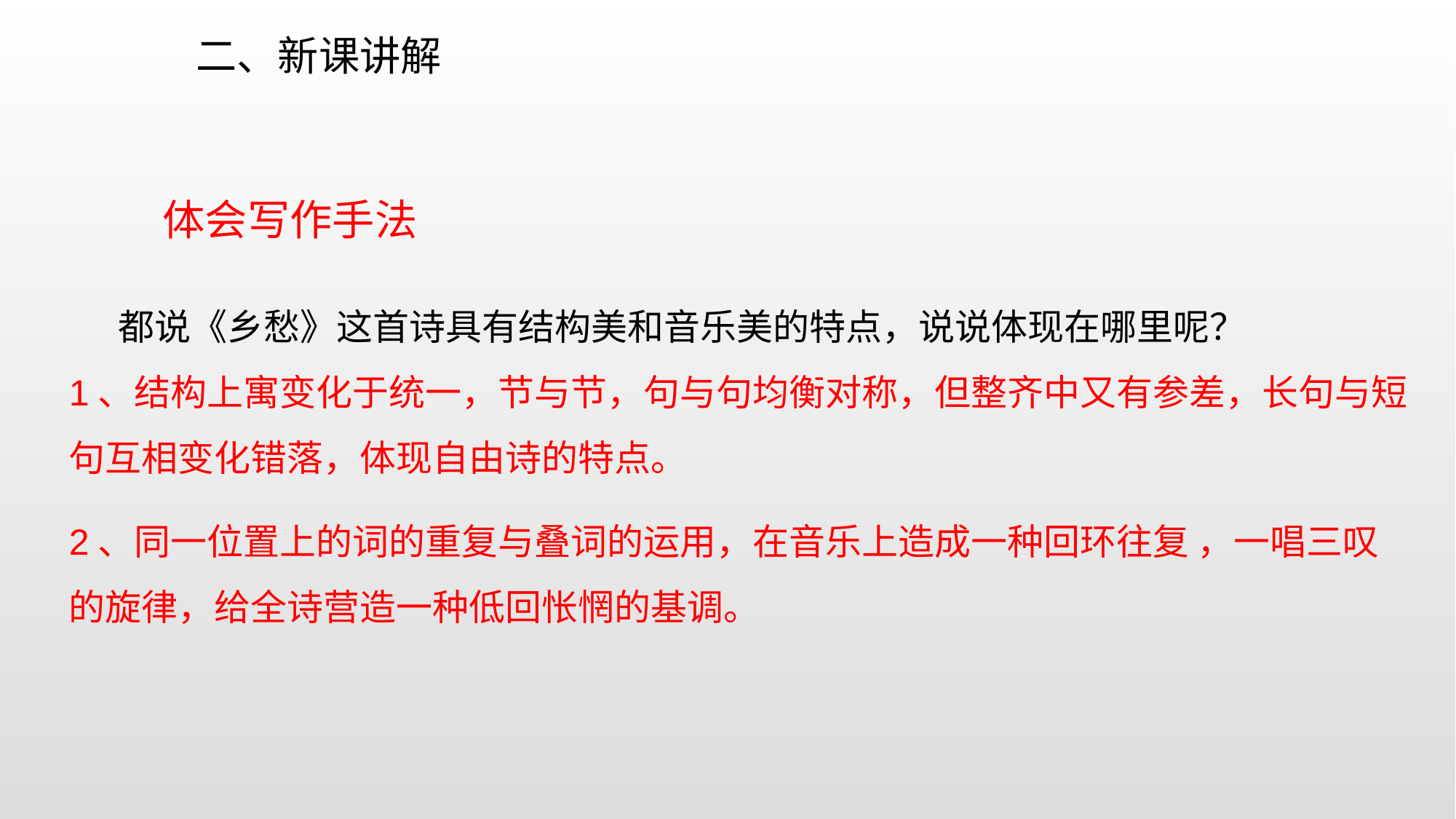

二、新课讲解

体会写作手法

     都说《乡愁》这首诗具有结构美和音乐美的特点，说说体现在哪里呢？
1、结构上寓变化于统一，节与节，句与句均衡对称，但整齐中又有参差，长句与短句互相变化错落，体现自由诗的特点。
2、同一位置上的词的重复与叠词的运用，在音乐上造成一种回环往复 ，一唱三叹的旋律，给全诗营造一种低回怅惘的基调。